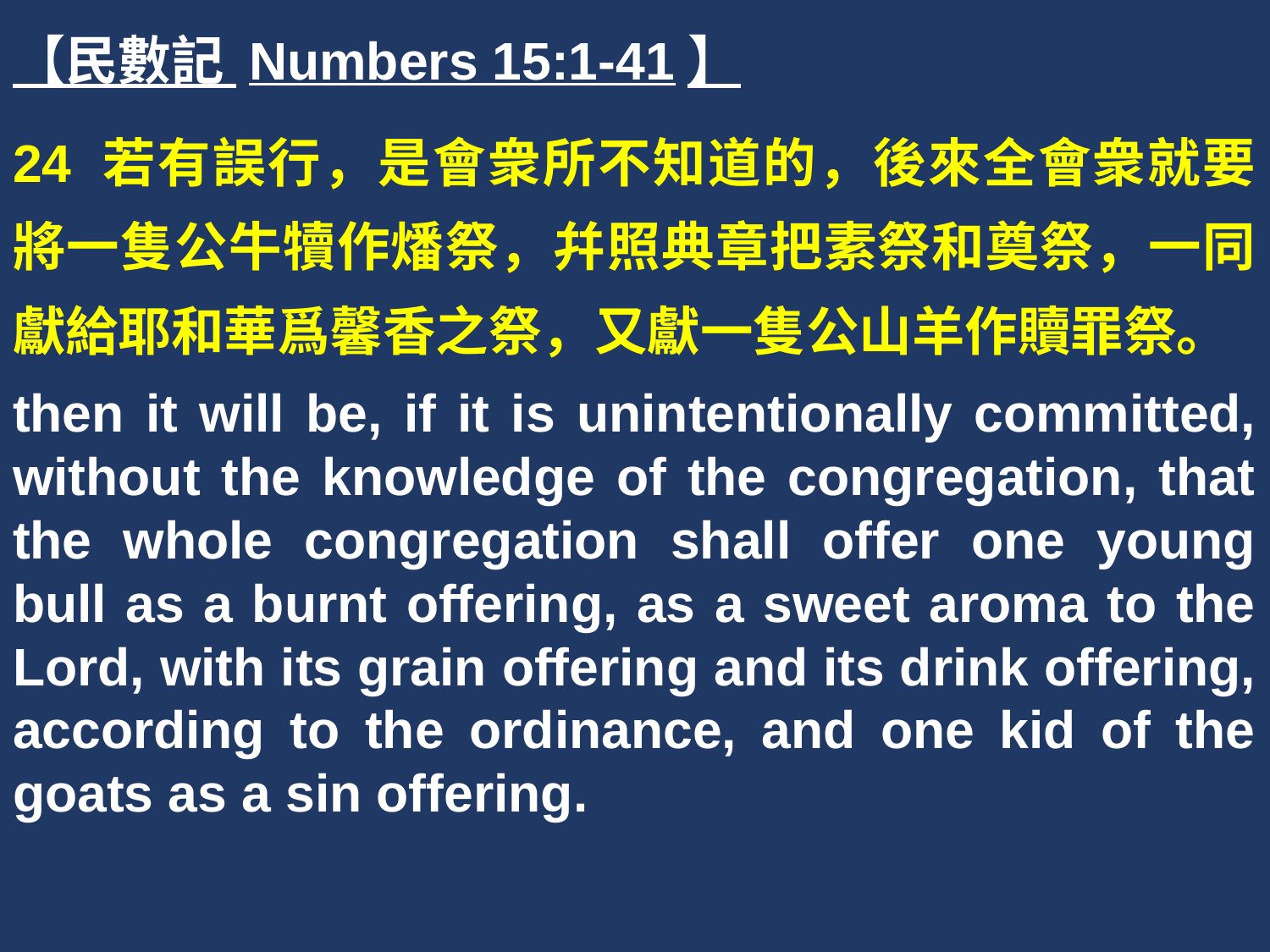

【民數記 Numbers 15:1-41】
24 若有誤行，是會衆所不知道的，後來全會衆就要將一隻公牛犢作燔祭，幷照典章把素祭和奠祭，一同獻給耶和華爲馨香之祭，又獻一隻公山羊作贖罪祭。
then it will be, if it is unintentionally committed, without the knowledge of the congregation, that the whole congregation shall offer one young bull as a burnt offering, as a sweet aroma to the Lord, with its grain offering and its drink offering, according to the ordinance, and one kid of the goats as a sin offering.